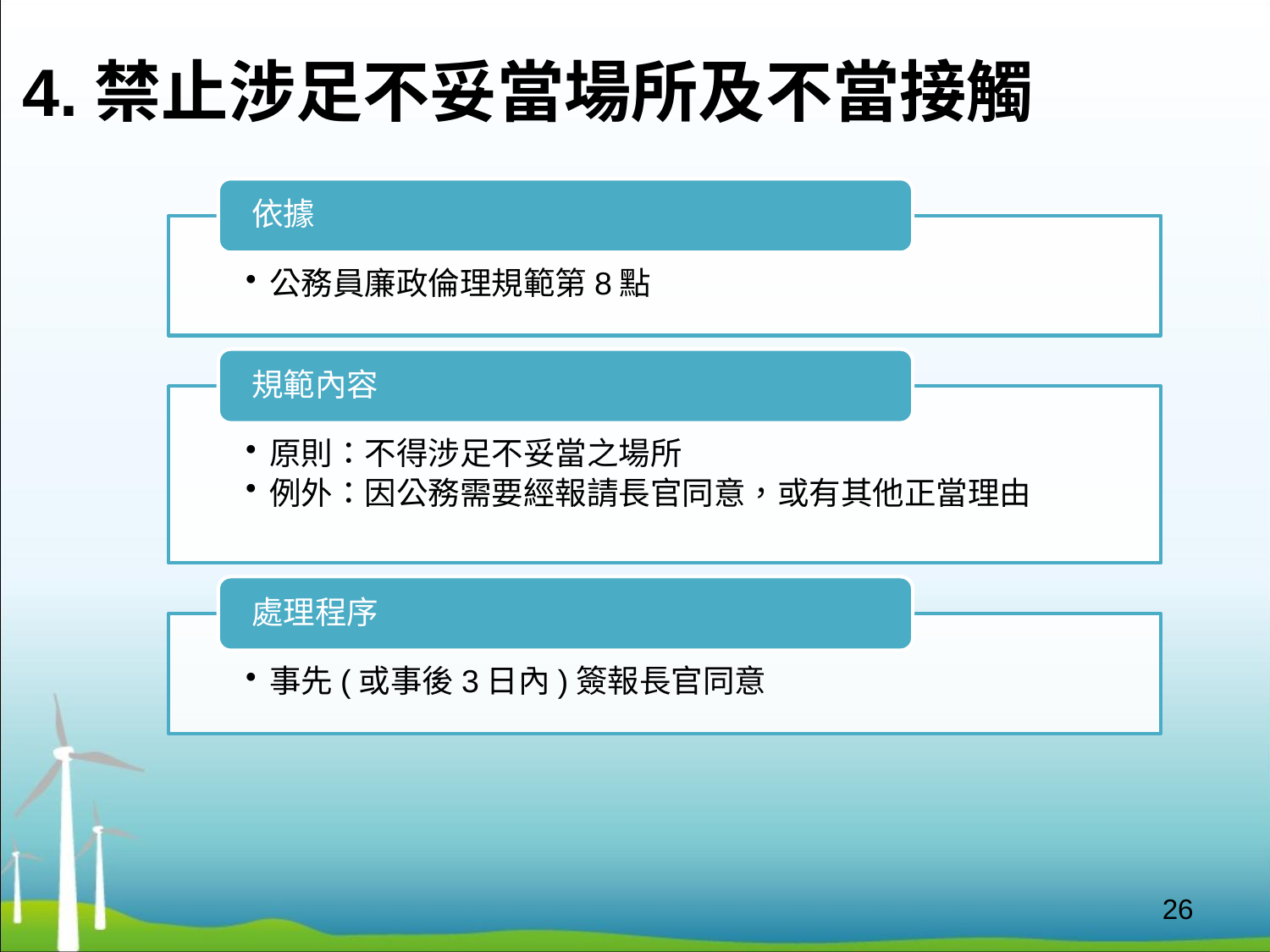

# 4.禁止涉足不妥當場所及不當接觸
公務員廉政倫理規範第8點
依據
原則：不得涉足不妥當之場所
例外：因公務需要經報請長官同意，或有其他正當理由
規範內容
事先(或事後3日內)簽報長官同意
處理程序
26